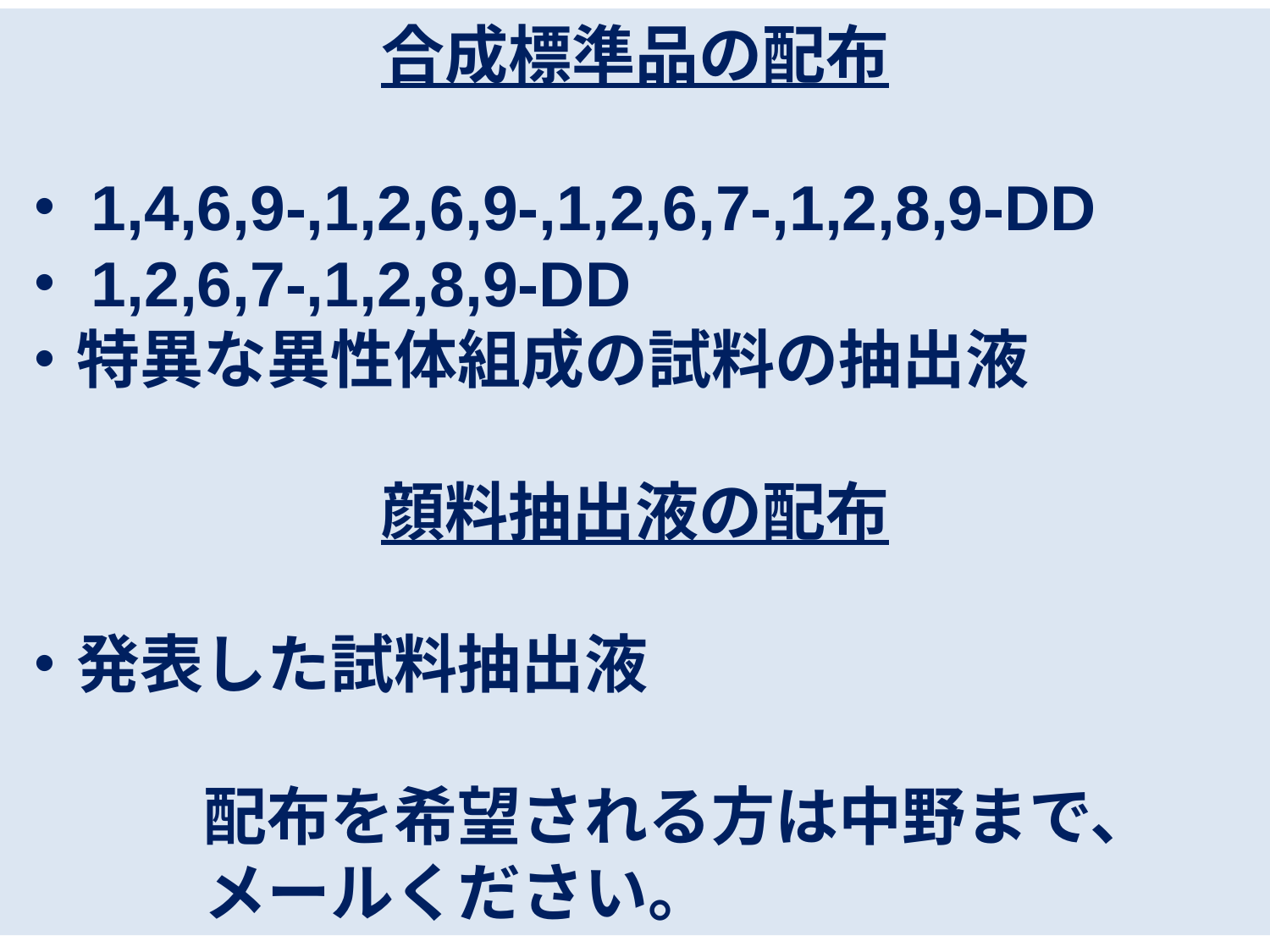

合成標準品の配布

・1,4,6,9-,1,2,6,9-,1,2,6,7-,1,2,8,9-DD
・1,2,6,7-,1,2,8,9-DD
・特異な異性体組成の試料の抽出液

顔料抽出液の配布

・発表した試料抽出液

　　　配布を希望される方は中野まで、
　　　メールください。